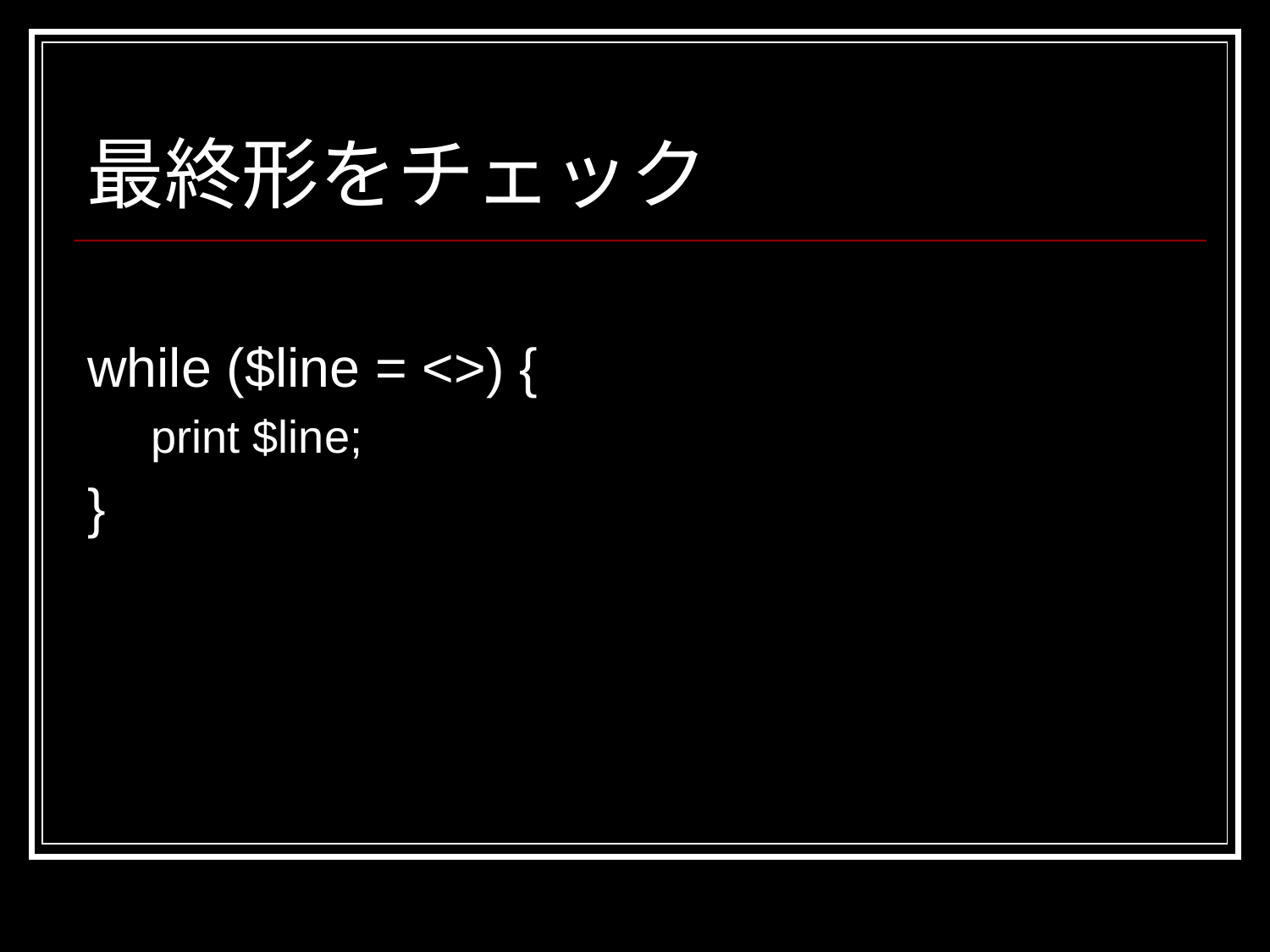

# 最終形をチェック
while ($line = <>) {
print $line;
}